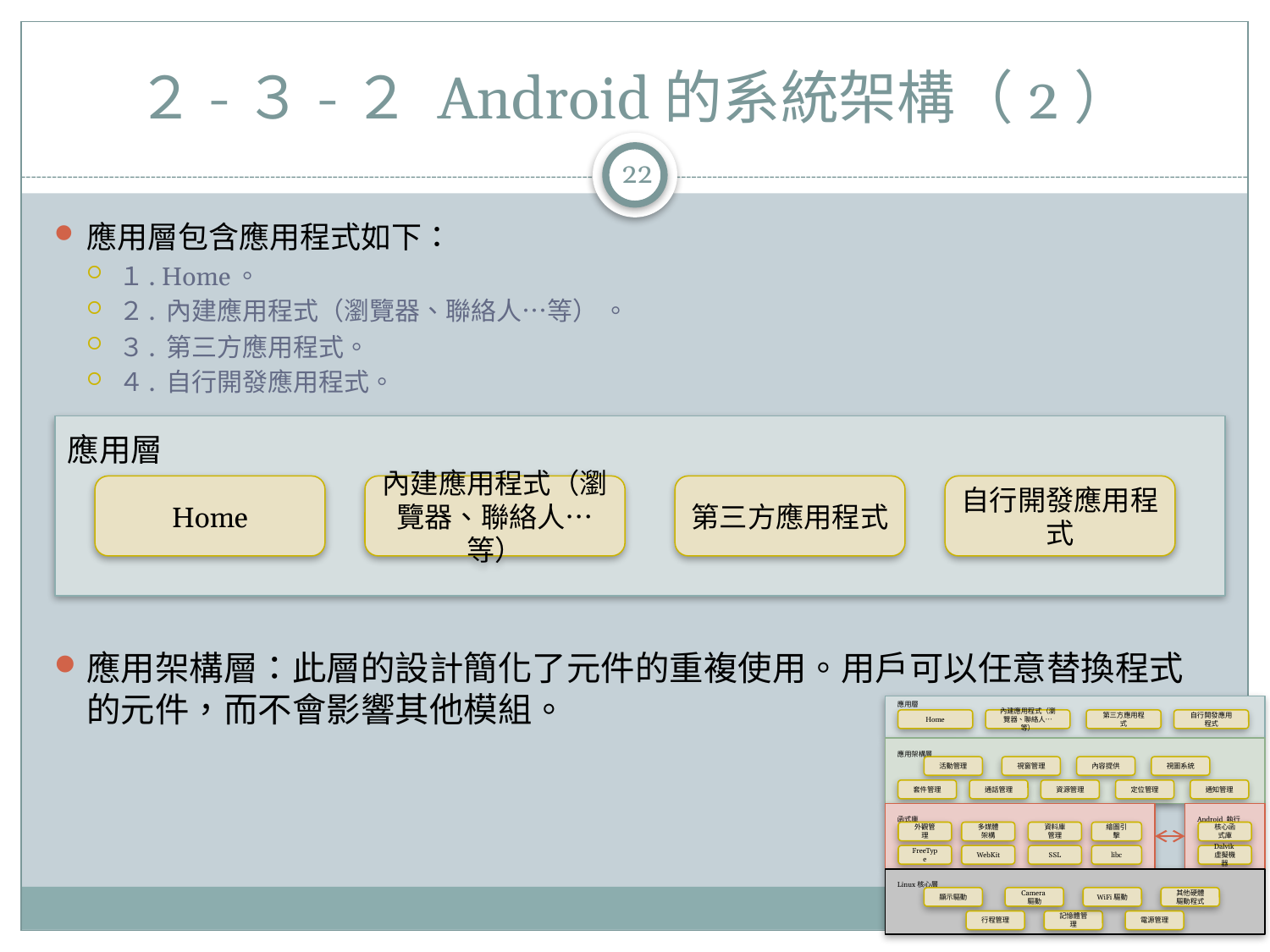

# ２-３-２ Android的系統架構（2）
22
應用層包含應用程式如下：
１. Home。
２. 內建應用程式（瀏覽器、聯絡人…等） 。
３. 第三方應用程式。
４. 自行開發應用程式。

應用架構層：此層的設計簡化了元件的重複使用。用戶可以任意替換程式的元件，而不會影響其他模組。

應用層

Home
內建應用程式（瀏覽器、聯絡人…等）
第三方應用程式
自行開發應用程式
應用層

Home
內建應用程式（瀏覽器、聯絡人…等）
第三方應用程式
自行開發應用程式
應用架構層

活動管理
視窗管理
內容提供
視圖系統
套件管理
通話管理
資源管理
定位管理
通知管理
函式庫

外觀管理
多媒體架構
資料庫管理
繪圖引擊
FreeType
WebKit
SSL
libc
Android 執行

核心函式庫
Dalvik虛擬機器
Linux核心層

顯示驅動
Camera驅動
WiFi驅動
其他硬體驅動程式
行程管理
記憶體管理
電源管理